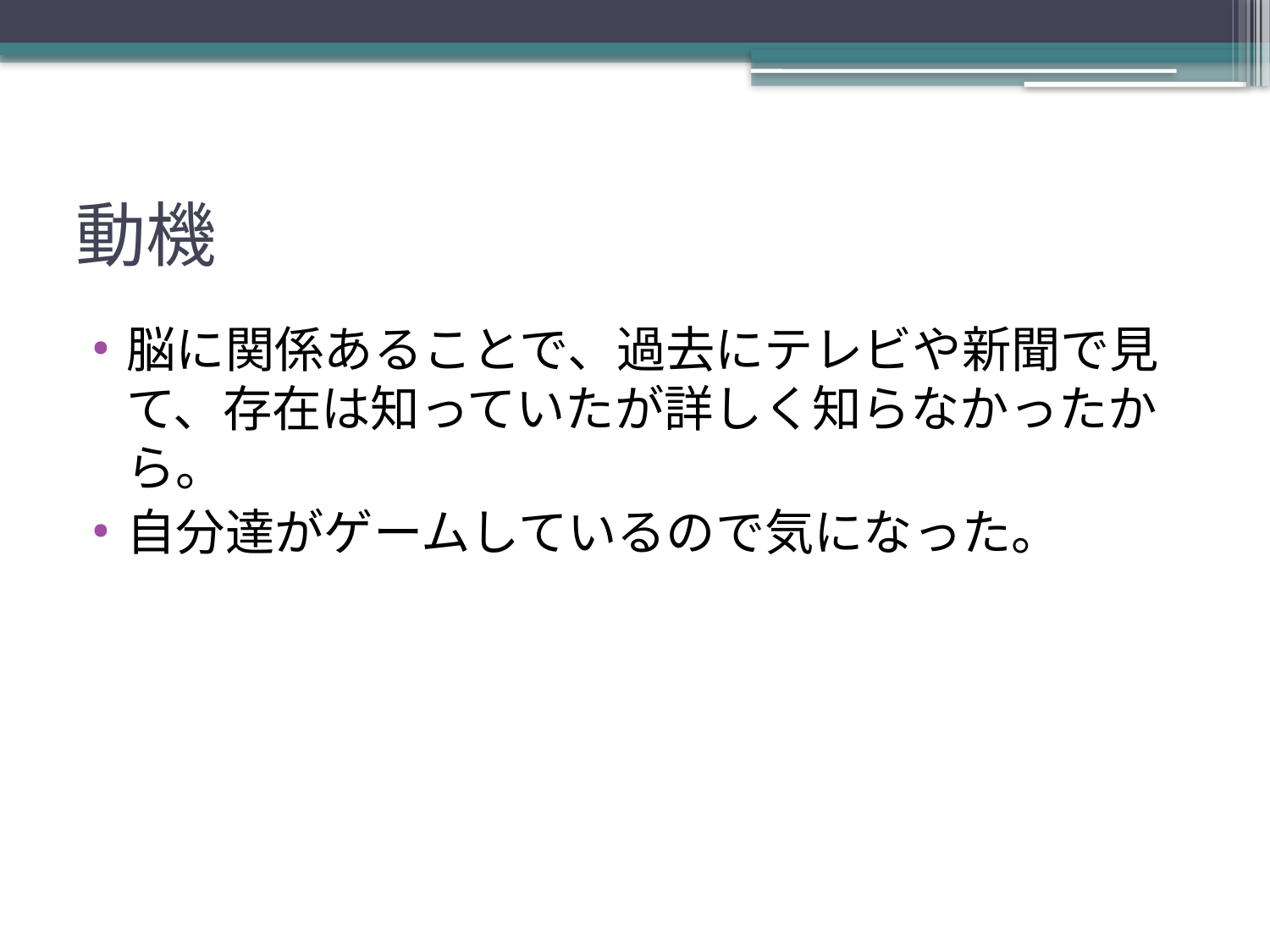

# 動機
脳に関係あることで、過去にテレビや新聞で見て、存在は知っていたが詳しく知らなかったから。
自分達がゲームしているので気になった。